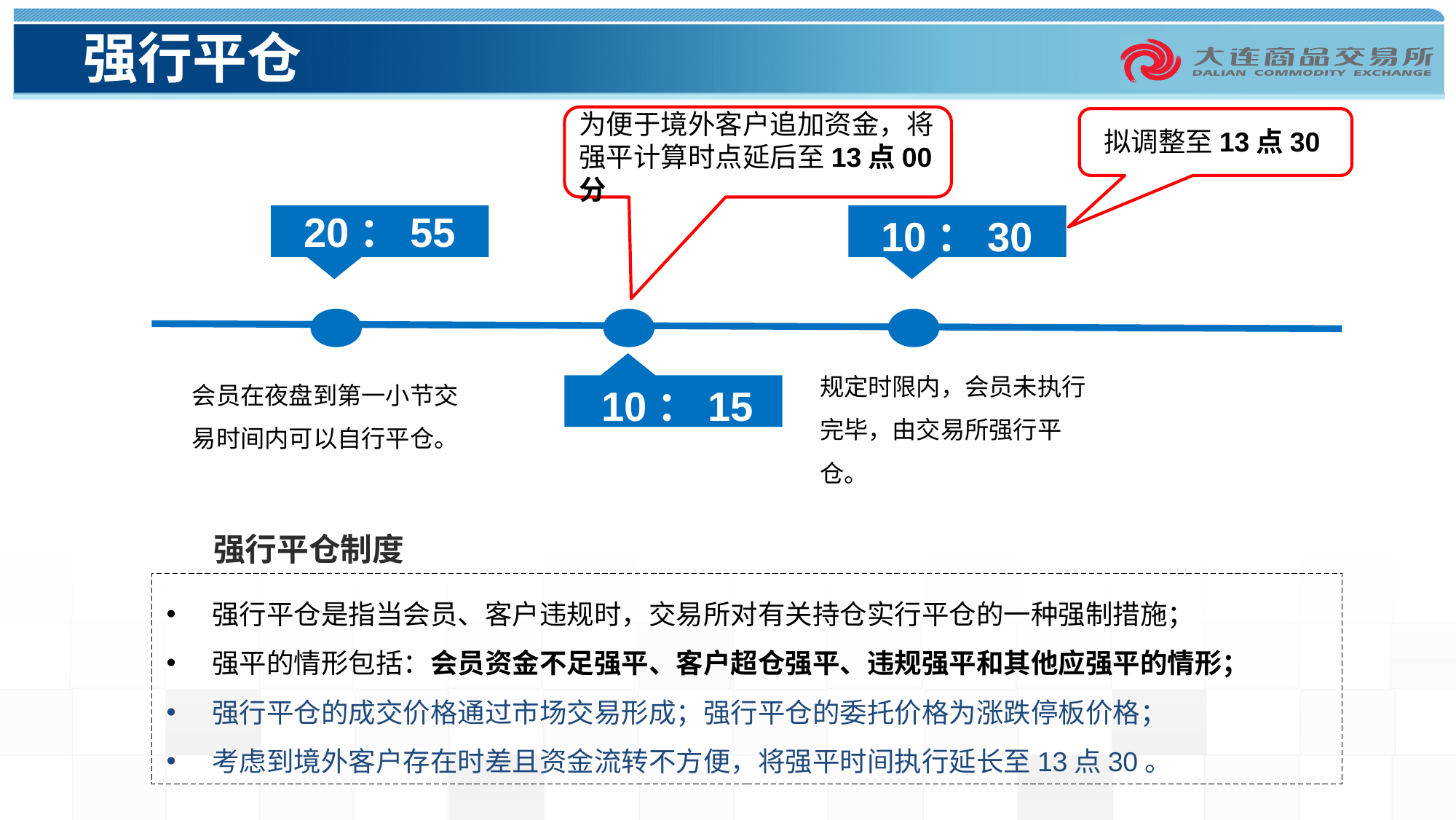

# 强行平仓
为便于境外客户追加资金，将强平计算时点延后至13点00分

拟调整至13点30
10：30
20：55

规定时限内，会员未执行完毕，由交易所强行平仓。
会员在夜盘到第一小节交易时间内可以自行平仓。

10：15
强行平仓制度
强行平仓是指当会员、客户违规时，交易所对有关持仓实行平仓的一种强制措施；
强平的情形包括：会员资金不足强平、客户超仓强平、违规强平和其他应强平的情形；
强行平仓的成交价格通过市场交易形成；强行平仓的委托价格为涨跌停板价格；
考虑到境外客户存在时差且资金流转不方便，将强平时间执行延长至13点30。